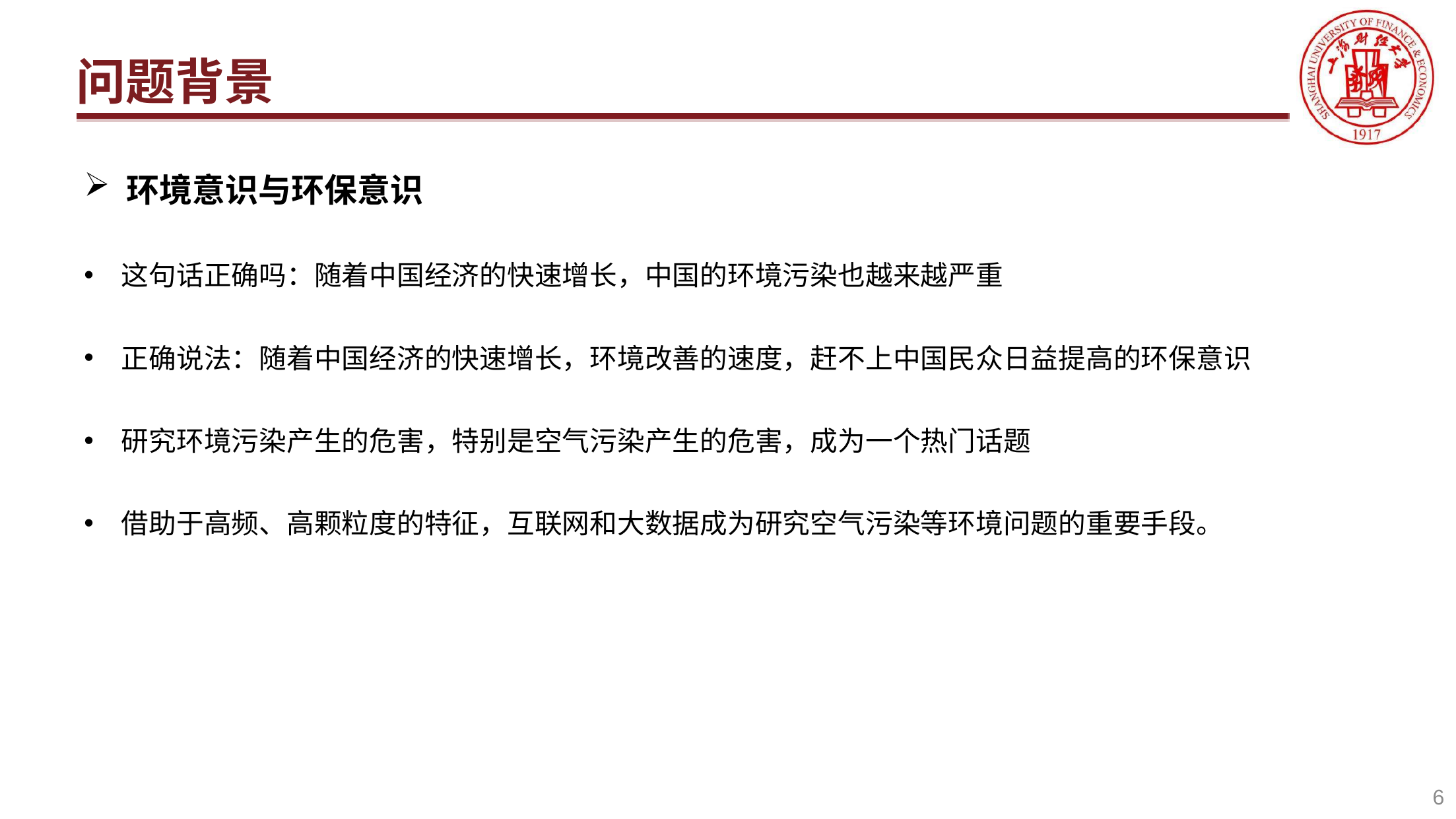

问题背景
环境意识与环保意识

这句话正确吗：随着中国经济的快速增长，中国的环境污染也越来越严重

正确说法：随着中国经济的快速增长，环境改善的速度，赶不上中国民众日益提高的环保意识

研究环境污染产生的危害，特别是空气污染产生的危害，成为一个热门话题

借助于高频、高颗粒度的特征，互联网和大数据成为研究空气污染等环境问题的重要手段。
6